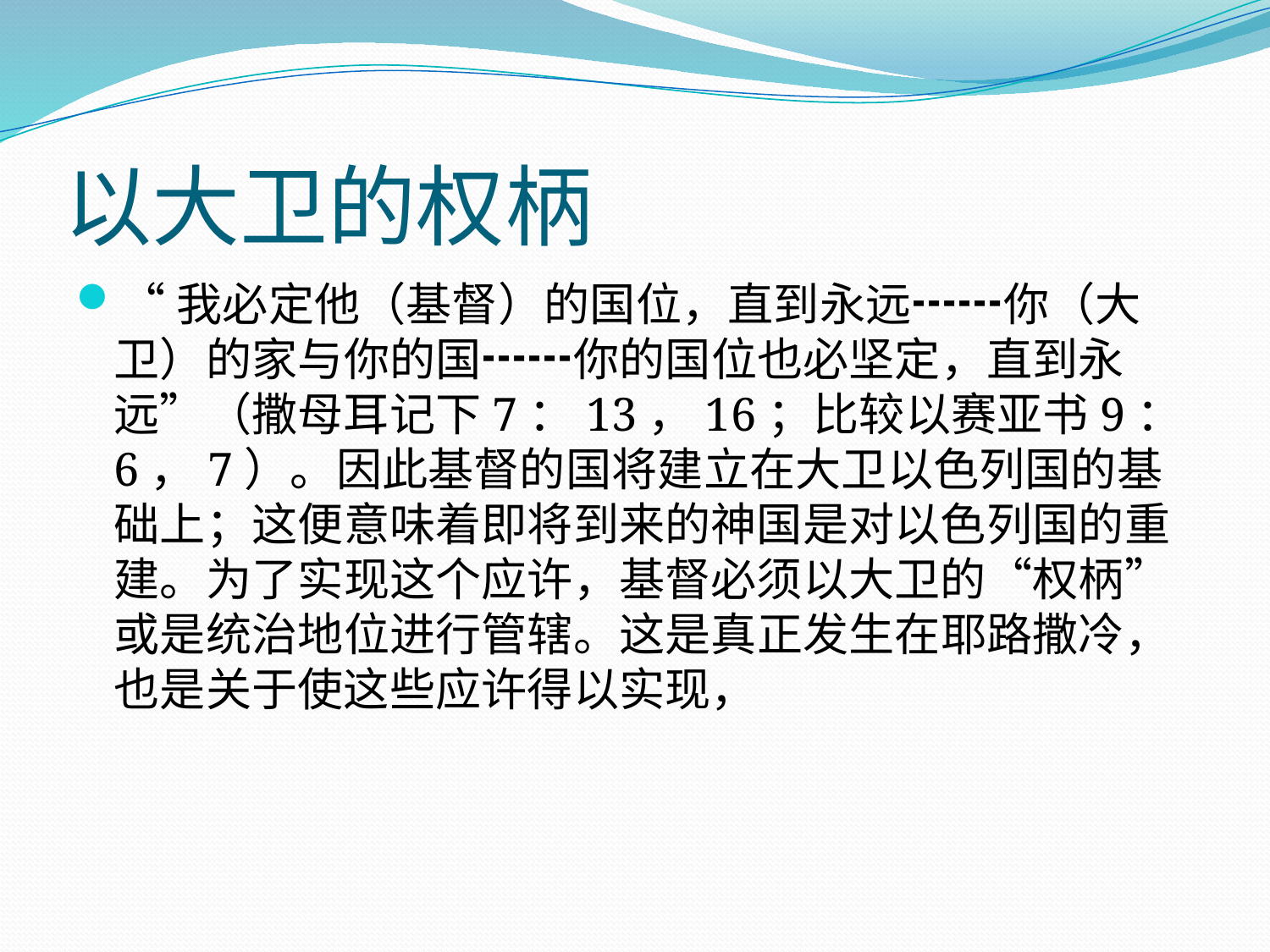

# 以大卫的权柄
“我必定他（基督）的国位，直到永远┅┅你（大卫）的家与你的国┅┅你的国位也必坚定，直到永远”（撒母耳记下7：13，16；比较以赛亚书9：6，7）。因此基督的国将建立在大卫以色列国的基础上；这便意味着即将到来的神国是对以色列国的重建。为了实现这个应许，基督必须以大卫的“权柄”或是统治地位进行管辖。这是真正发生在耶路撒冷，也是关于使这些应许得以实现，